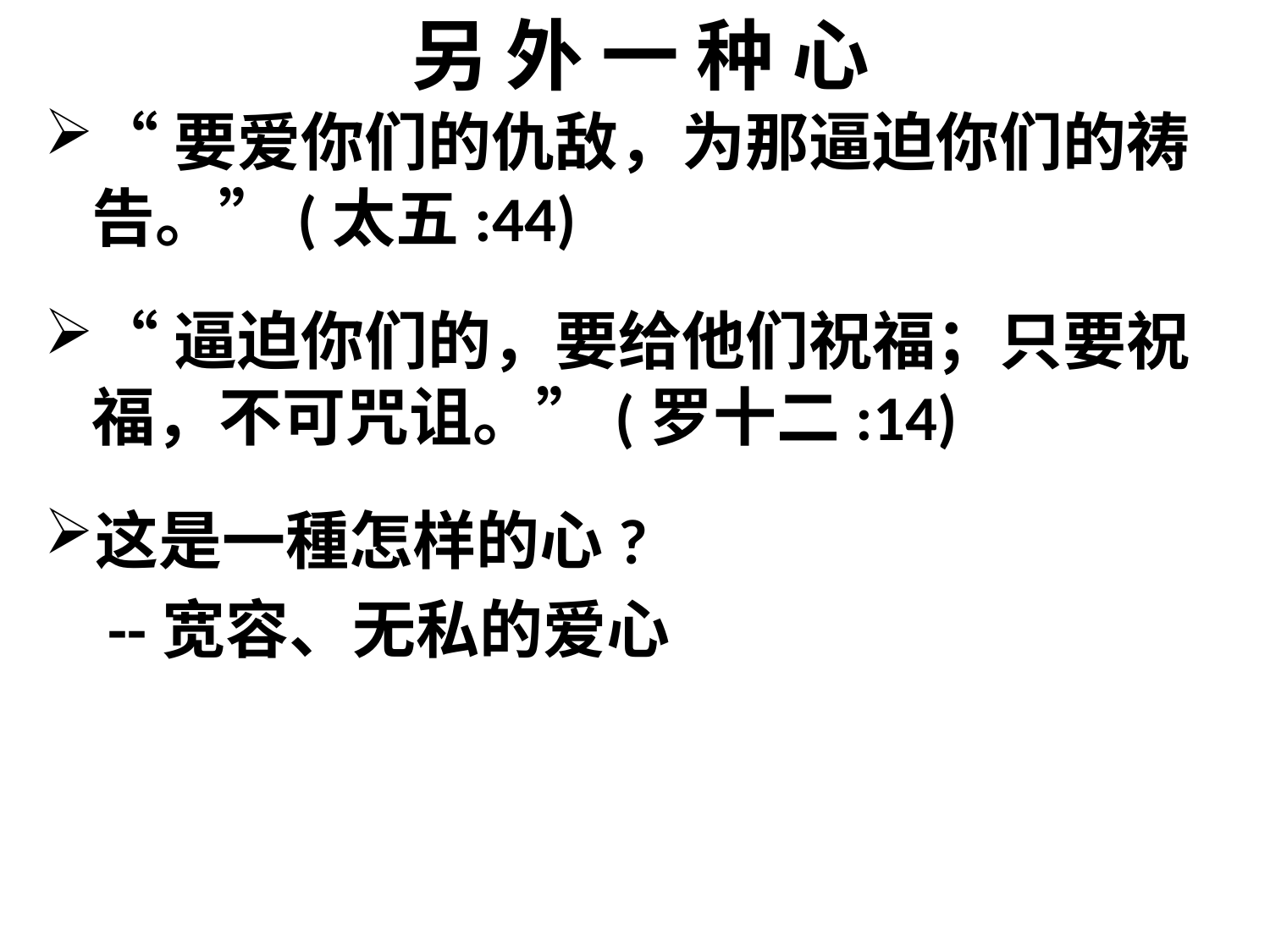

# 另 外 一 种 心
“要爱你们的仇敌，为那逼迫你们的祷告。”(太五:44)

“逼迫你们的，要给他们祝福；只要祝福，不可咒诅。”(罗十二:14)

这是一種怎样的心?
--宽容、无私的爱心